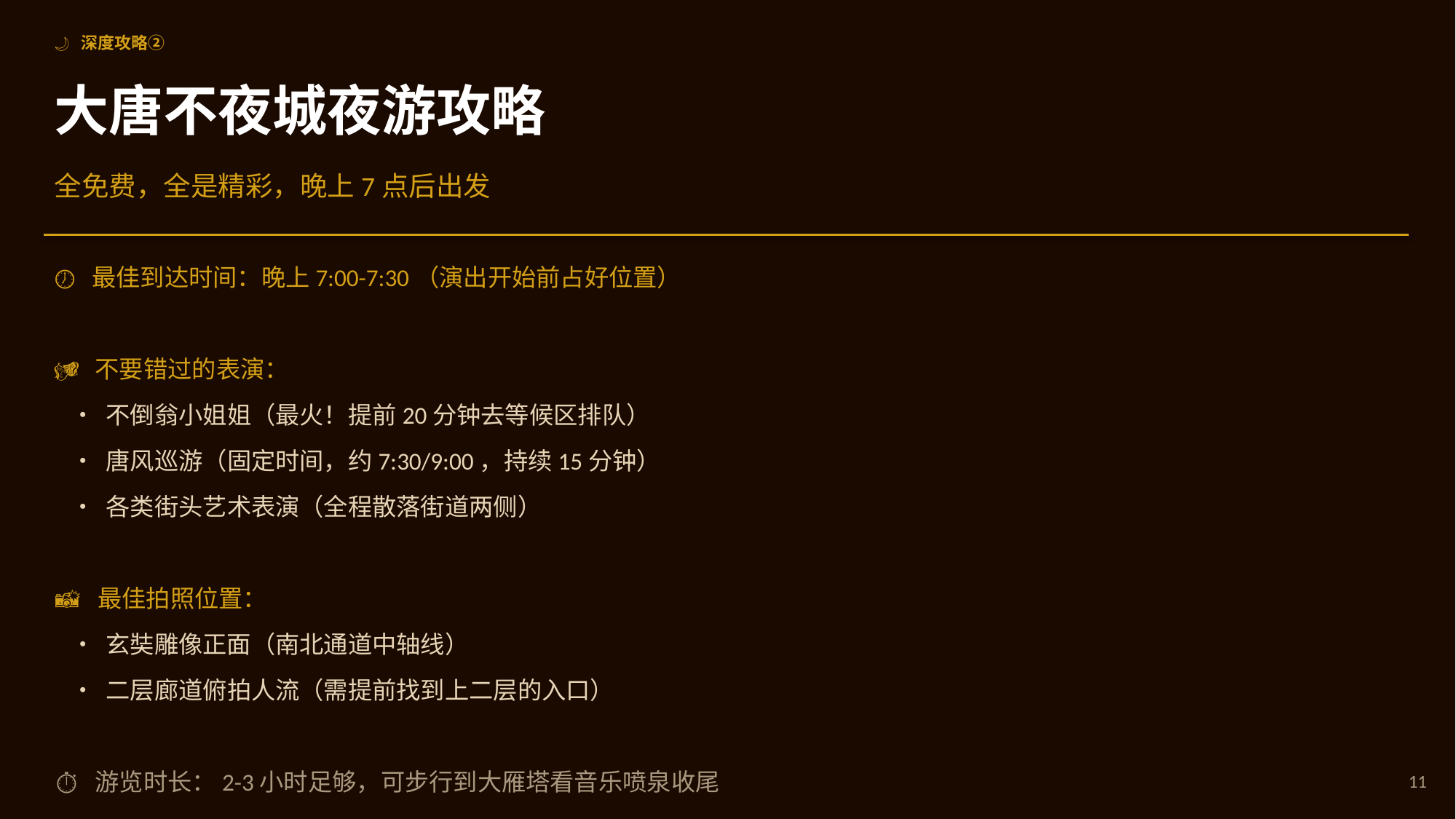

🌙  深度攻略②
大唐不夜城夜游攻略
全免费，全是精彩，晚上7点后出发
🕖  最佳到达时间：晚上7:00-7:30（演出开始前占好位置）

🎭  不要错过的表演：
   • 不倒翁小姐姐（最火！提前20分钟去等候区排队）
   • 唐风巡游（固定时间，约7:30/9:00，持续15分钟）
   • 各类街头艺术表演（全程散落街道两侧）

📸  最佳拍照位置：
   • 玄奘雕像正面（南北通道中轴线）
   • 二层廊道俯拍人流（需提前找到上二层的入口）

⏱  游览时长：2-3小时足够，可步行到大雁塔看音乐喷泉收尾
11